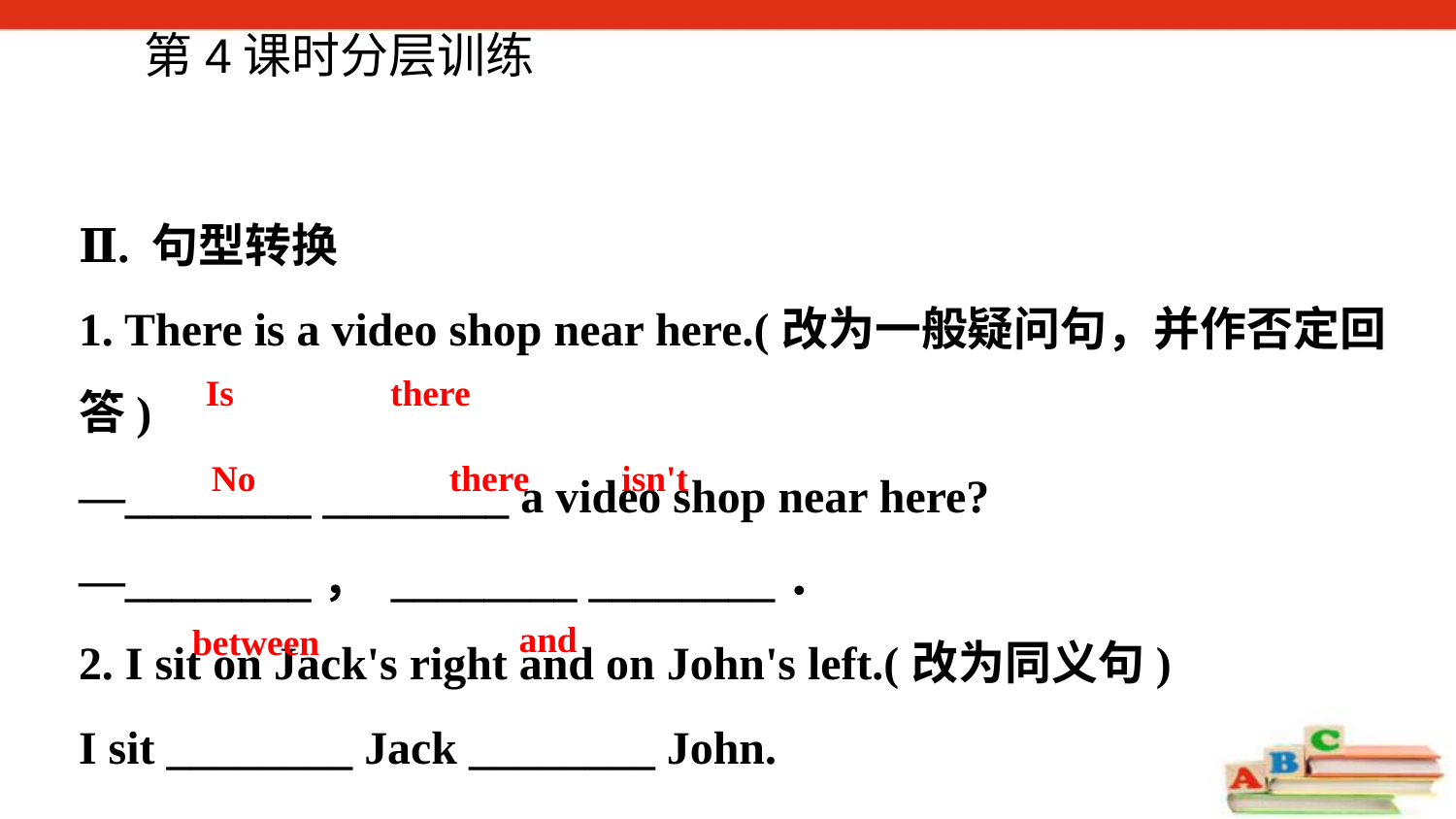

第4课时分层训练
Ⅱ. 句型转换
1. There is a video shop near here.(改为一般疑问句，并作否定回答)
—________ ________ a video shop near here?
—________， ________ ________．
2. I sit on Jack's right and on John's left.(改为同义句)
I sit ________ Jack ________ John.
Is                 there
No                     there          isn't
and
between